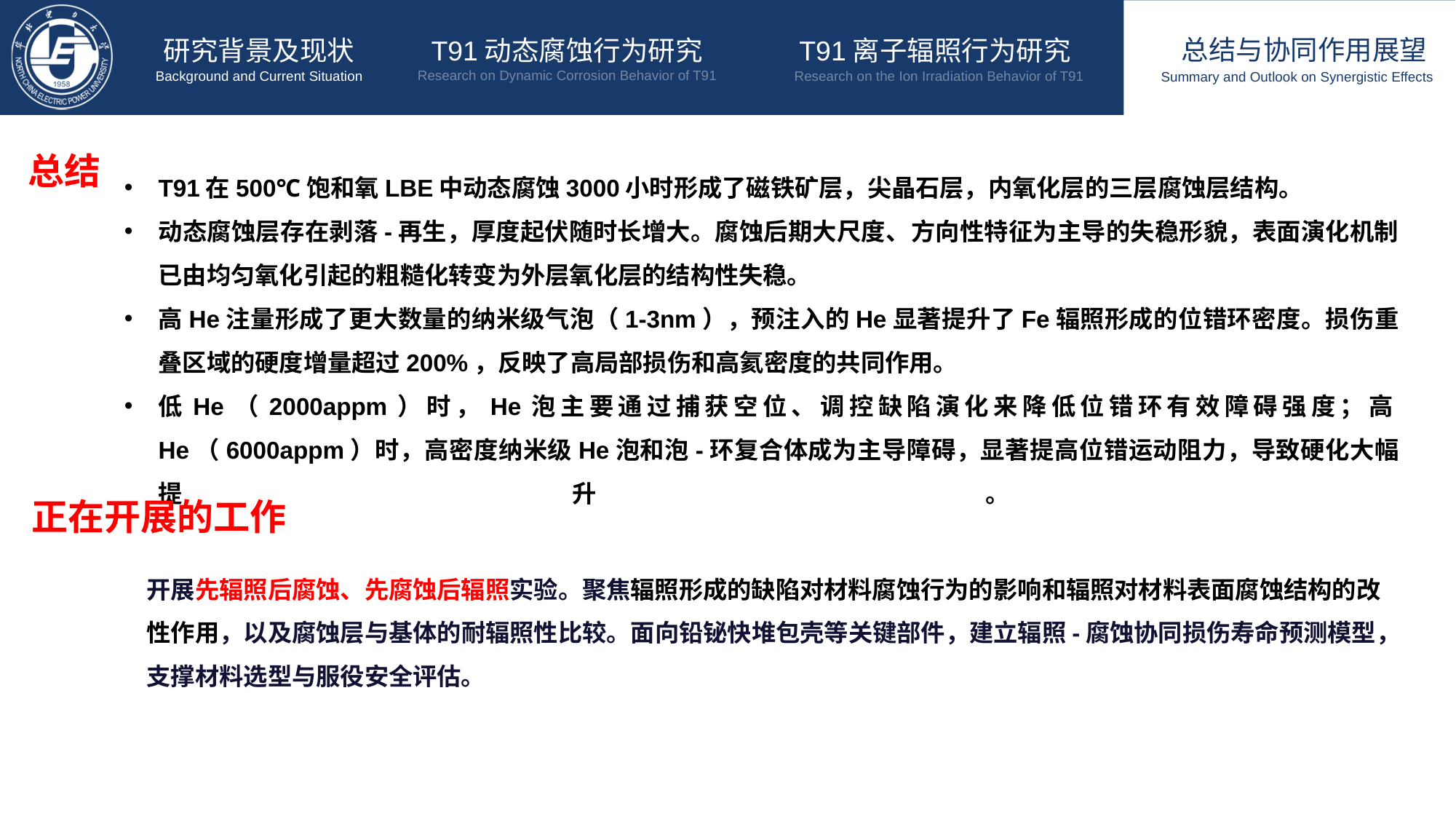

研究背景及现状
T91动态腐蚀行为研究
T91离子辐照行为研究

Research on Dynamic Corrosion Behavior of T91

Research on the Ion Irradiation Behavior of T91

Background and Current Situation
总结与协同作用展望
Summary and Outlook on Synergistic Effects

总结
T91在500℃饱和氧LBE中动态腐蚀3000小时形成了磁铁矿层，尖晶石层，内氧化层的三层腐蚀层结构。
动态腐蚀层存在剥落-再生，厚度起伏随时长增大。腐蚀后期大尺度、方向性特征为主导的失稳形貌，表面演化机制已由均匀氧化引起的粗糙化转变为外层氧化层的结构性失稳。
高He注量形成了更大数量的纳米级气泡（1-3nm），预注入的He显著提升了Fe辐照形成的位错环密度。损伤重叠区域的硬度增量超过200%，反映了高局部损伤和高氦密度的共同作用。
低He（2000appm）时，He泡主要通过捕获空位、调控缺陷演化来降低位错环有效障碍强度；高He（6000appm）时，高密度纳米级He泡和泡-环复合体成为主导障碍，显著提高位错运动阻力，导致硬化大幅提升。

正在开展的工作
开展先辐照后腐蚀、先腐蚀后辐照实验。聚焦辐照形成的缺陷对材料腐蚀行为的影响和辐照对材料表面腐蚀结构的改性作用，以及腐蚀层与基体的耐辐照性比较。面向铅铋快堆包壳等关键部件，建立辐照-腐蚀协同损伤寿命预测模型，支撑材料选型与服役安全评估。